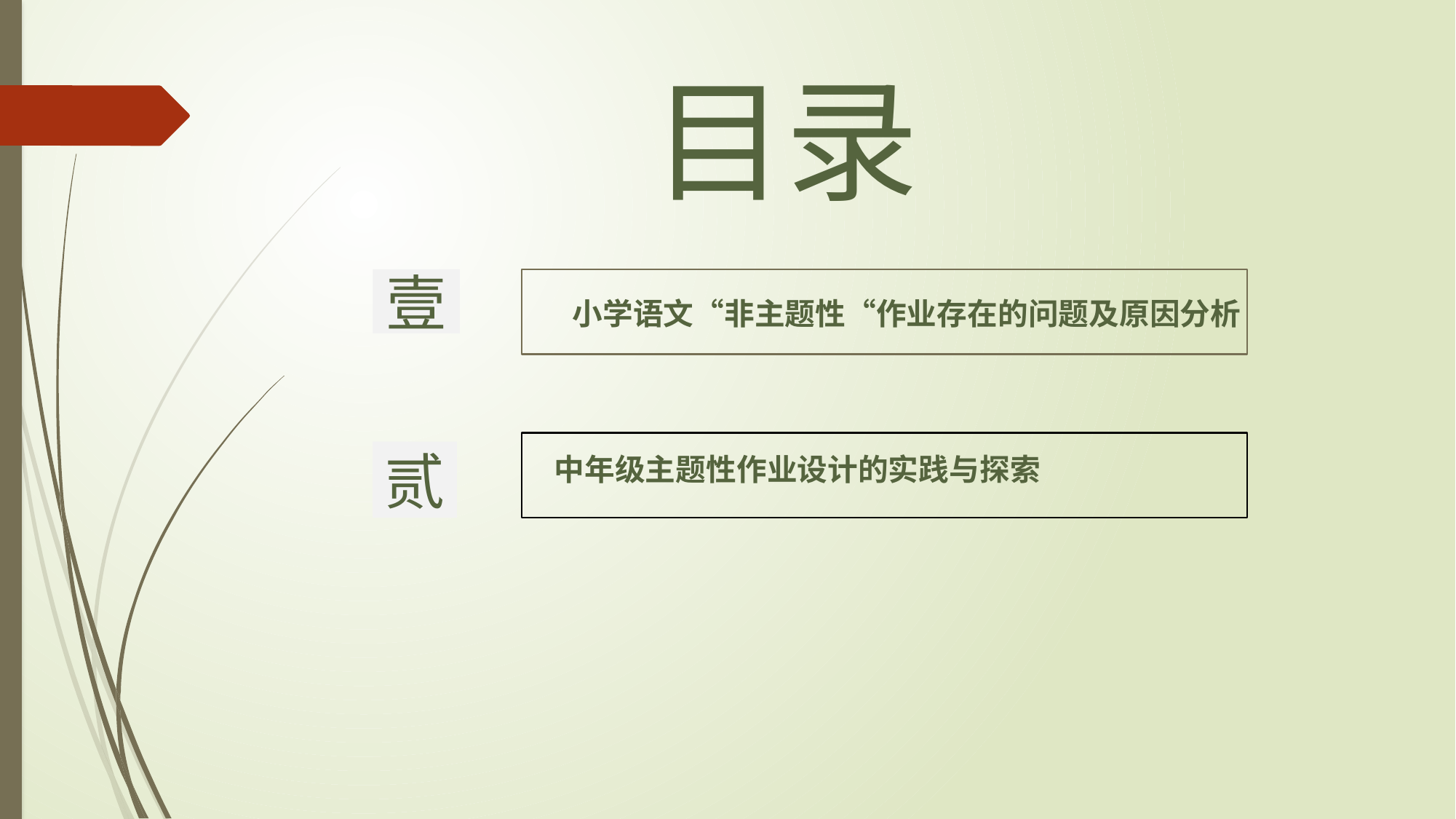

目录
壹

小学语文“非主题性“作业存在的问题及原因分析

贰
中年级主题性作业设计的实践与探索